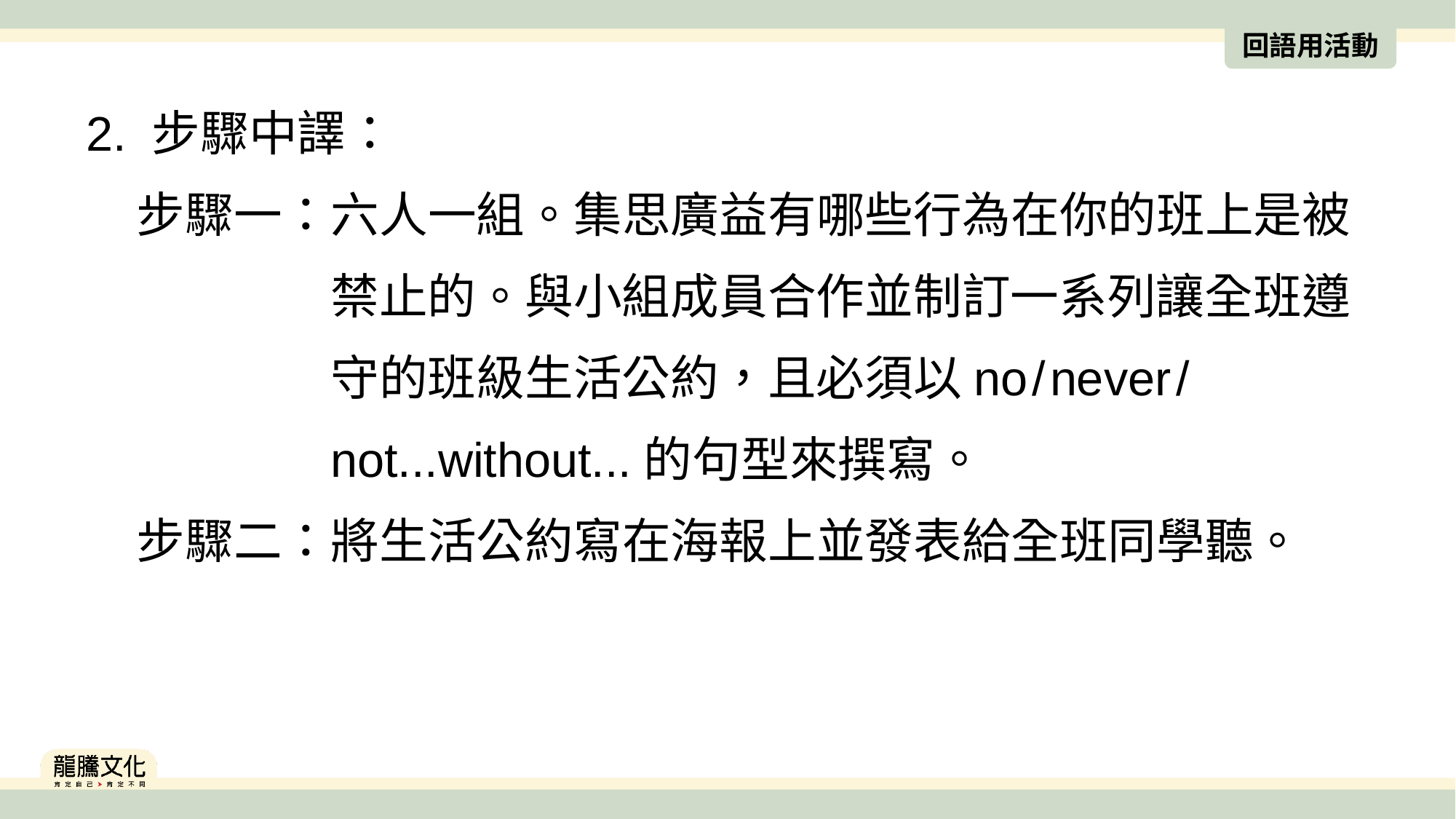

回語用活動
2. 步驟中譯：
步驟一：六人一組。集思廣益有哪些行為在你的班上是被禁止的。與小組成員合作並制訂一系列讓全班遵守的班級生活公約，且必須以no/never/not...without...的句型來撰寫。
步驟二：將生活公約寫在海報上並發表給全班同學聽。